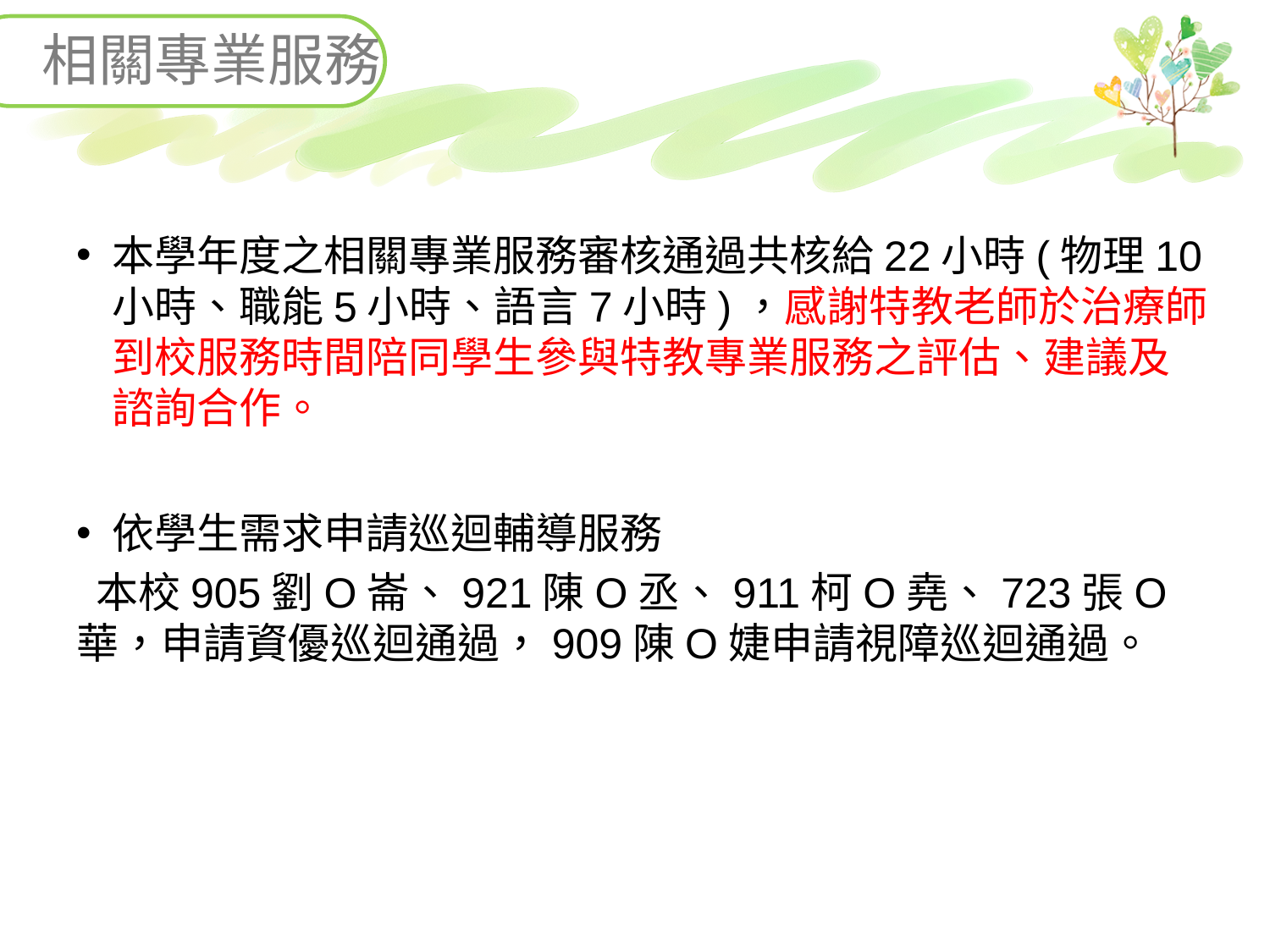

相關專業服務
本學年度之相關專業服務審核通過共核給22小時(物理10小時、職能5小時、語言7小時)，感謝特教老師於治療師到校服務時間陪同學生參與特教專業服務之評估、建議及諮詢合作。

依學生需求申請巡迴輔導服務
 本校905劉O崙、921陳O丞、911柯O堯、723張O華，申請資優巡迴通過，909陳O婕申請視障巡迴通過。